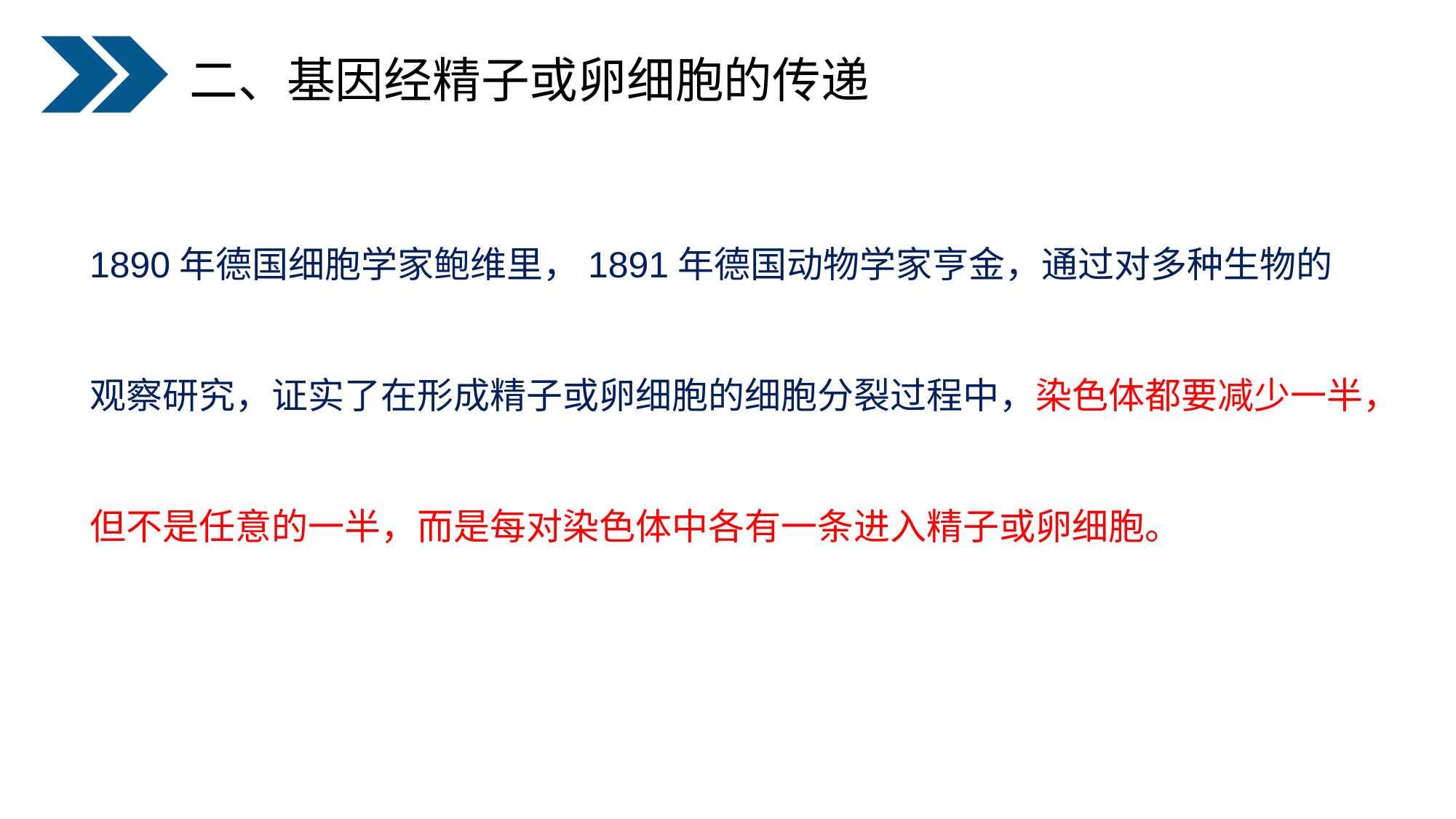

二、基因经精子或卵细胞的传递
1890年德国细胞学家鲍维里，1891年德国动物学家亨金，通过对多种生物的观察研究，证实了在形成精子或卵细胞的细胞分裂过程中，染色体都要减少一半，但不是任意的一半，而是每对染色体中各有一条进入精子或卵细胞。